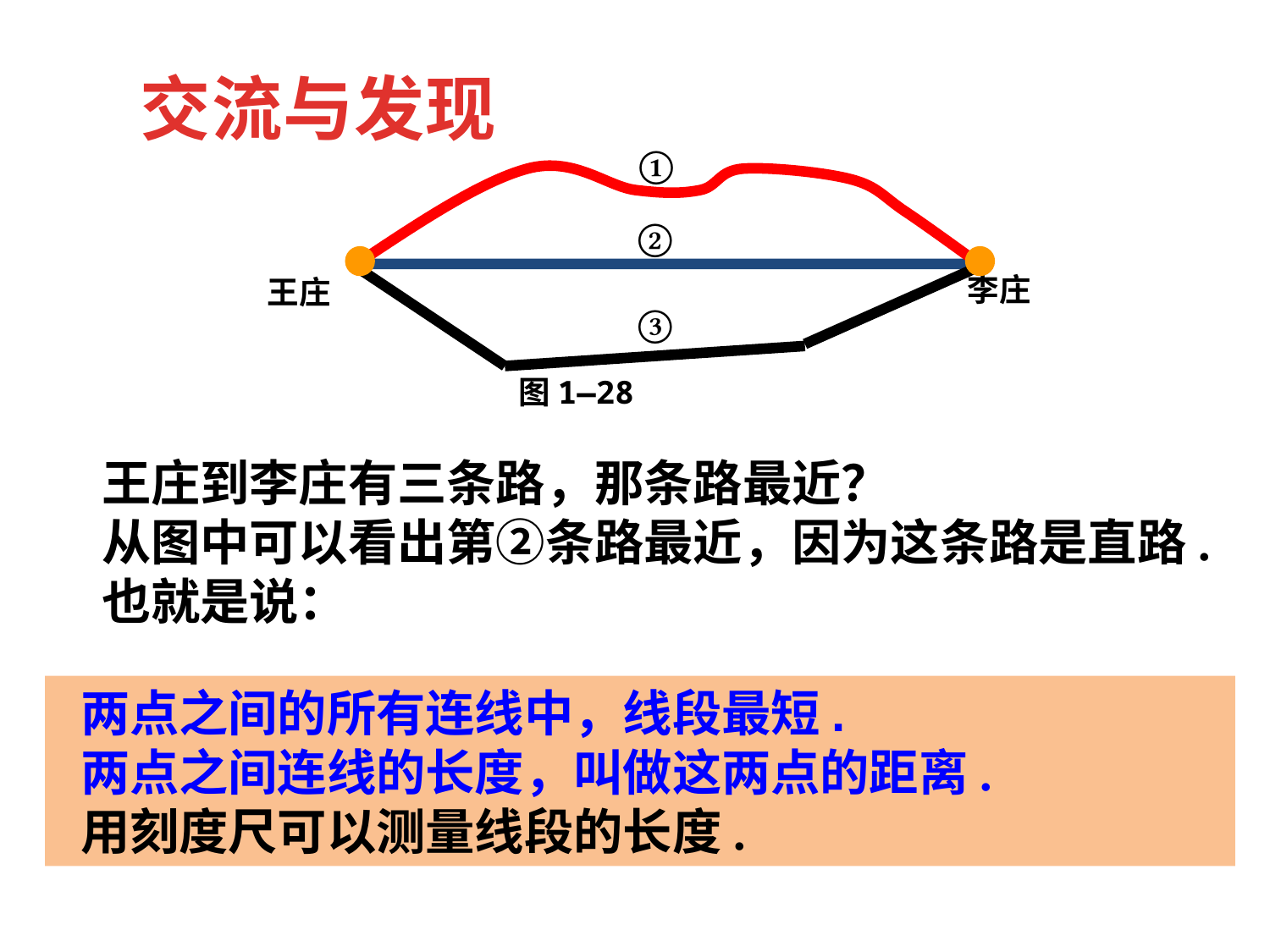

交流与发现
①

②

李庄

王庄
③

图1—28
  王庄到李庄有三条路，那条路最近？
  从图中可以看出第②条路最近，因为这条路是直路.
  也就是说：
 两点之间的所有连线中，线段最短.
 两点之间连线的长度，叫做这两点的距离.
 用刻度尺可以测量线段的长度.